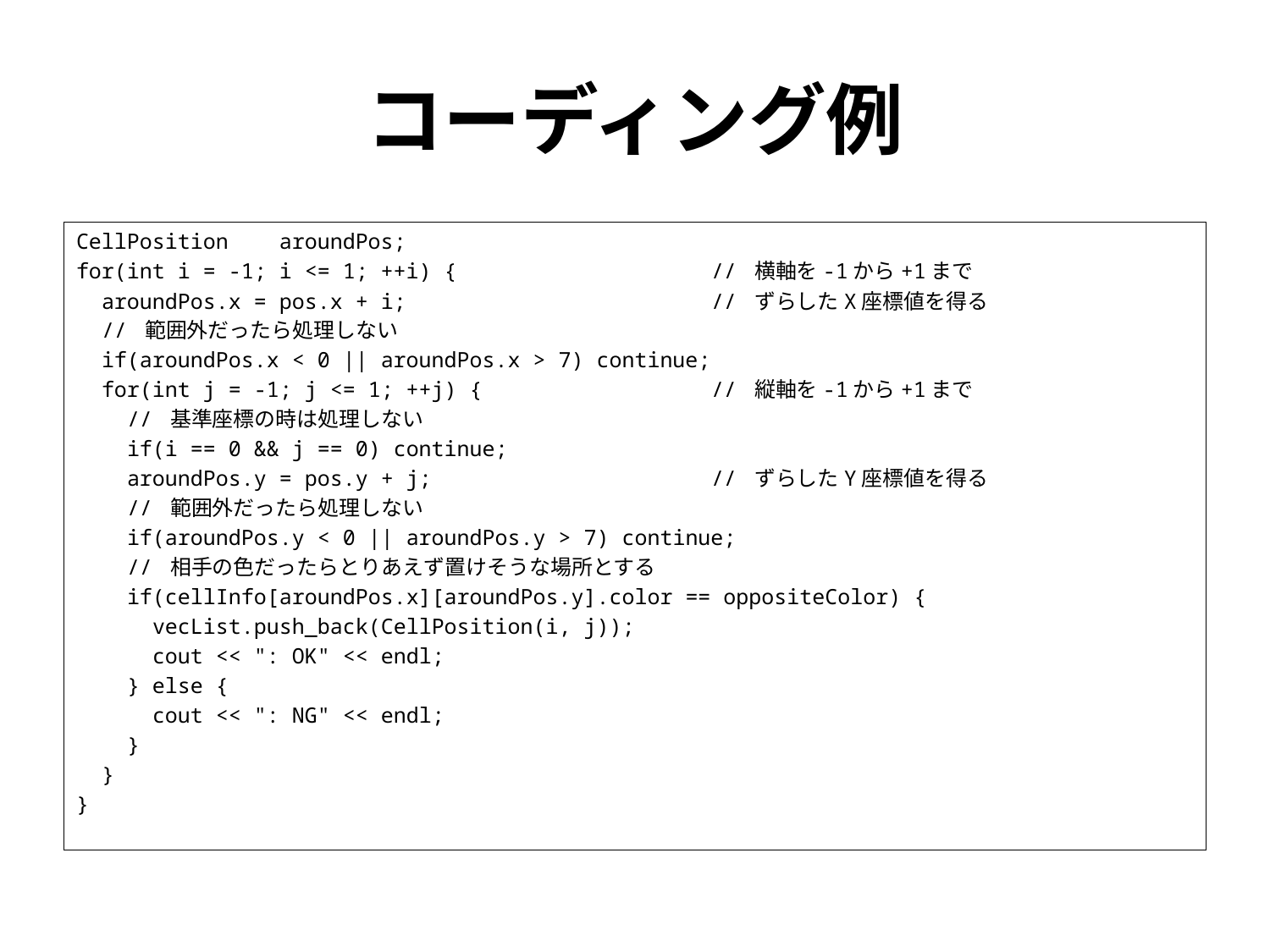

# コーディング例
CellPosition    aroundPos;
for(int i = -1; i <= 1; ++i) {		// 横軸を-1から+1まで
  aroundPos.x = pos.x + i;			// ずらしたX座標値を得る
  // 範囲外だったら処理しない
  if(aroundPos.x < 0 || aroundPos.x > 7) continue;
  for(int j = -1; j <= 1; ++j) {		// 縦軸を-1から+1まで
    // 基準座標の時は処理しない
    if(i == 0 && j == 0) continue;
    aroundPos.y = pos.y + j;			// ずらしたY座標値を得る
    // 範囲外だったら処理しない
    if(aroundPos.y < 0 || aroundPos.y > 7) continue;
    // 相手の色だったらとりあえず置けそうな場所とする
    if(cellInfo[aroundPos.x][aroundPos.y].color == oppositeColor) {
      vecList.push_back(CellPosition(i, j));
      cout << ": OK" << endl;
    } else {
      cout << ": NG" << endl;
    }
  }
}